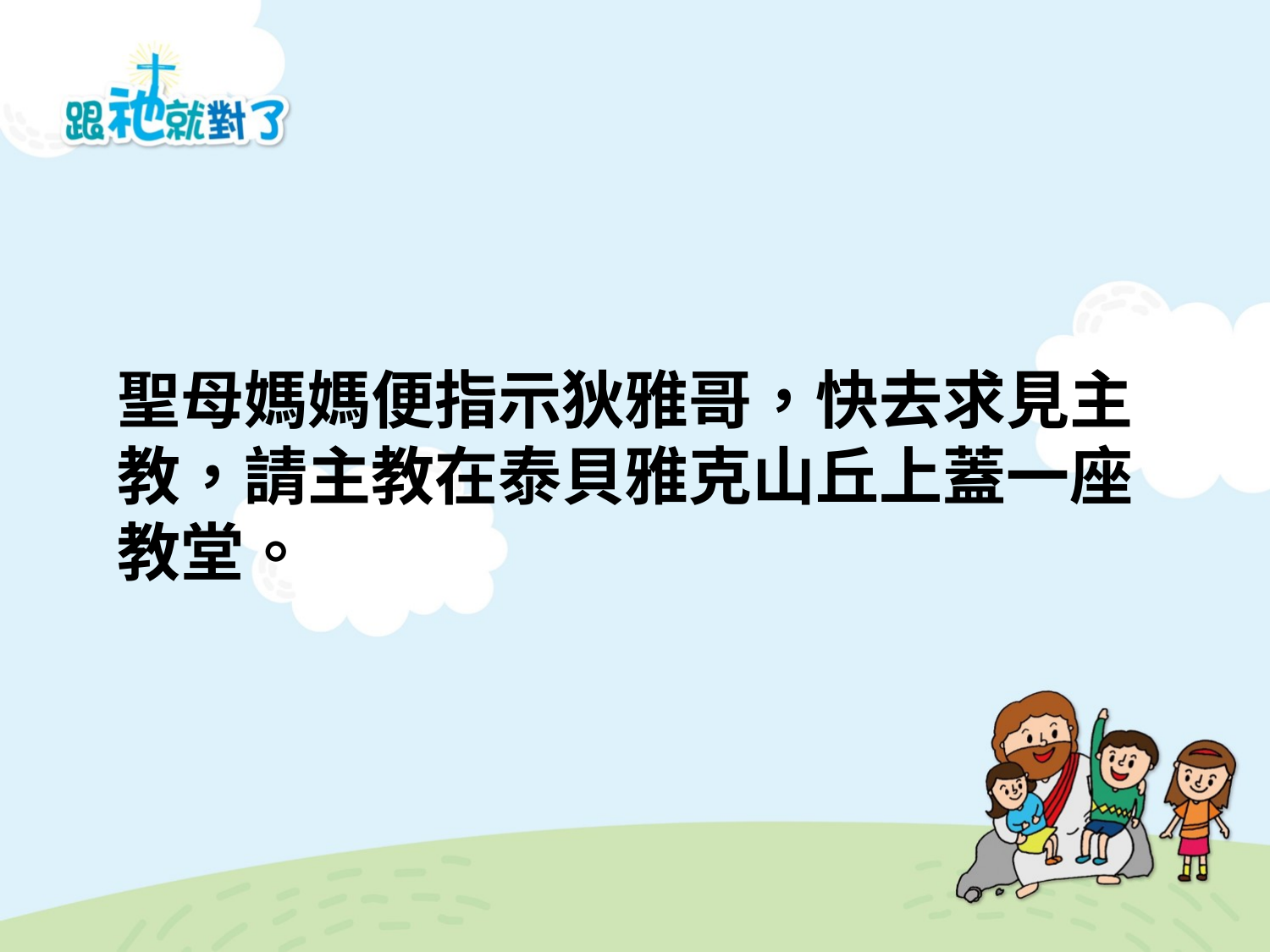

聖母媽媽便指示狄雅哥，快去求見主教，請主教在泰貝雅克山丘上蓋一座教堂。